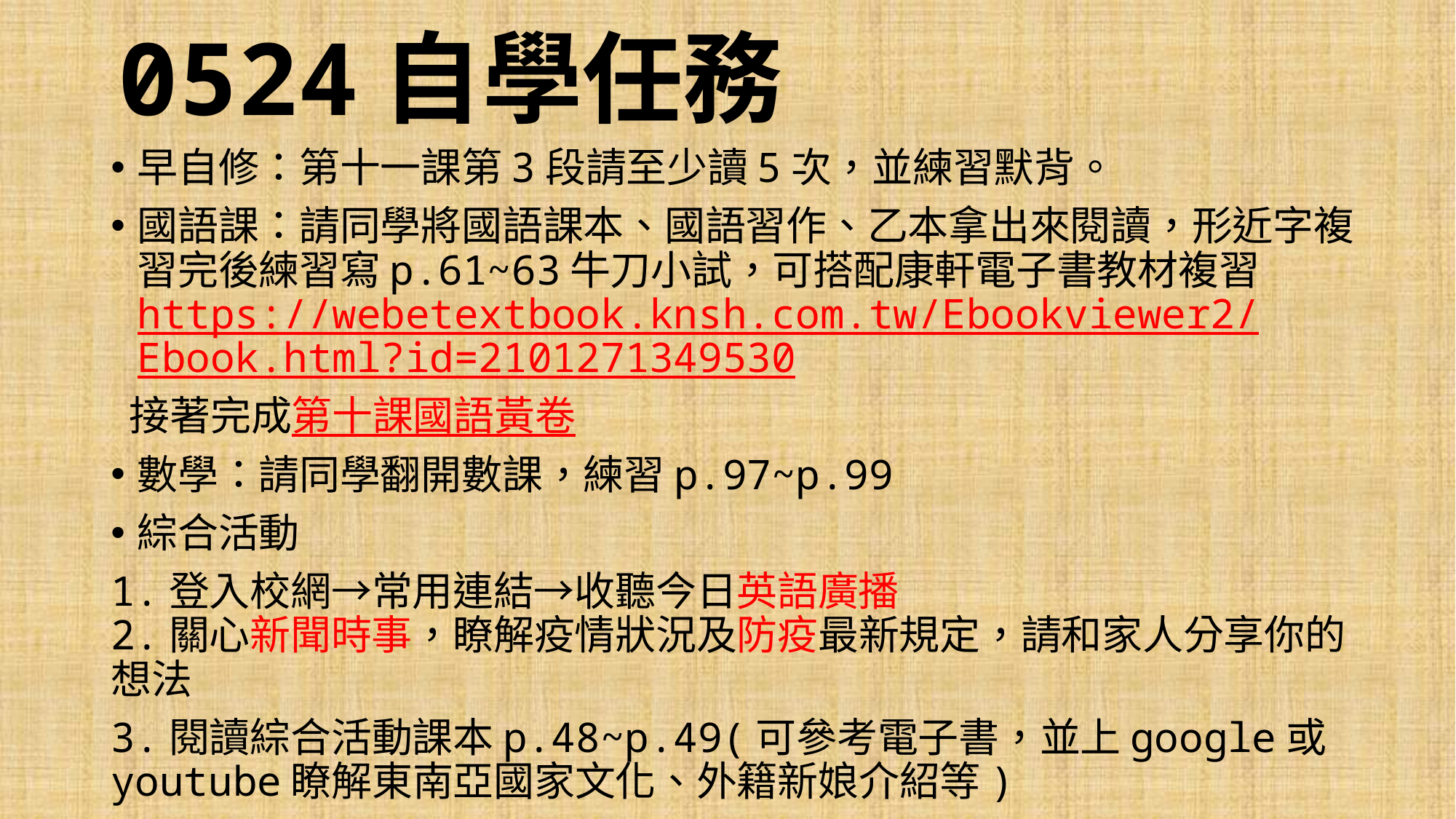

# 0524自學任務
早自修：第十一課第3段請至少讀5次，並練習默背。
國語課：請同學將國語課本、國語習作、乙本拿出來閱讀，形近字複習完後練習寫p.61~63牛刀小試，可搭配康軒電子書教材複習https://webetextbook.knsh.com.tw/Ebookviewer2/Ebook.html?id=2101271349530
 接著完成第十課國語黃卷
數學：請同學翻開數課，練習p.97~p.99
綜合活動
1.登入校網→常用連結→收聽今日英語廣播
2.關心新聞時事，瞭解疫情狀況及防疫最新規定，請和家人分享你的想法
3.閱讀綜合活動課本p.48~p.49(可參考電子書，並上google或youtube瞭解東南亞國家文化、外籍新娘介紹等)